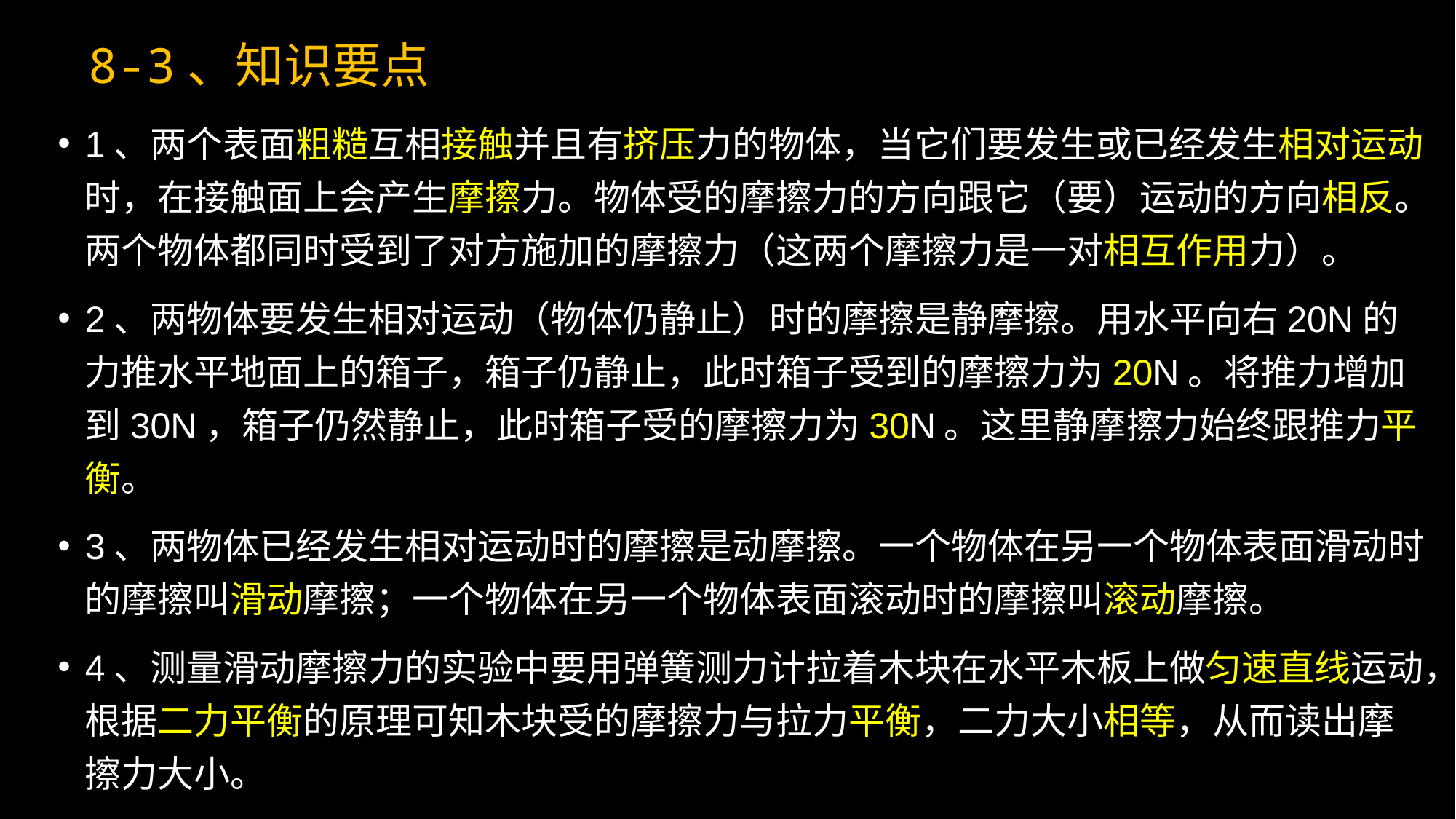

# 8-3、知识要点
1、两个表面粗糙互相接触并且有挤压力的物体，当它们要发生或已经发生相对运动时，在接触面上会产生摩擦力。物体受的摩擦力的方向跟它（要）运动的方向相反。两个物体都同时受到了对方施加的摩擦力（这两个摩擦力是一对相互作用力）。
2、两物体要发生相对运动（物体仍静止）时的摩擦是静摩擦。用水平向右20N的力推水平地面上的箱子，箱子仍静止，此时箱子受到的摩擦力为20N。将推力增加到30N，箱子仍然静止，此时箱子受的摩擦力为30N。这里静摩擦力始终跟推力平衡。
3、两物体已经发生相对运动时的摩擦是动摩擦。一个物体在另一个物体表面滑动时的摩擦叫滑动摩擦；一个物体在另一个物体表面滚动时的摩擦叫滚动摩擦。
4、测量滑动摩擦力的实验中要用弹簧测力计拉着木块在水平木板上做匀速直线运动，根据二力平衡的原理可知木块受的摩擦力与拉力平衡，二力大小相等，从而读出摩擦力大小。